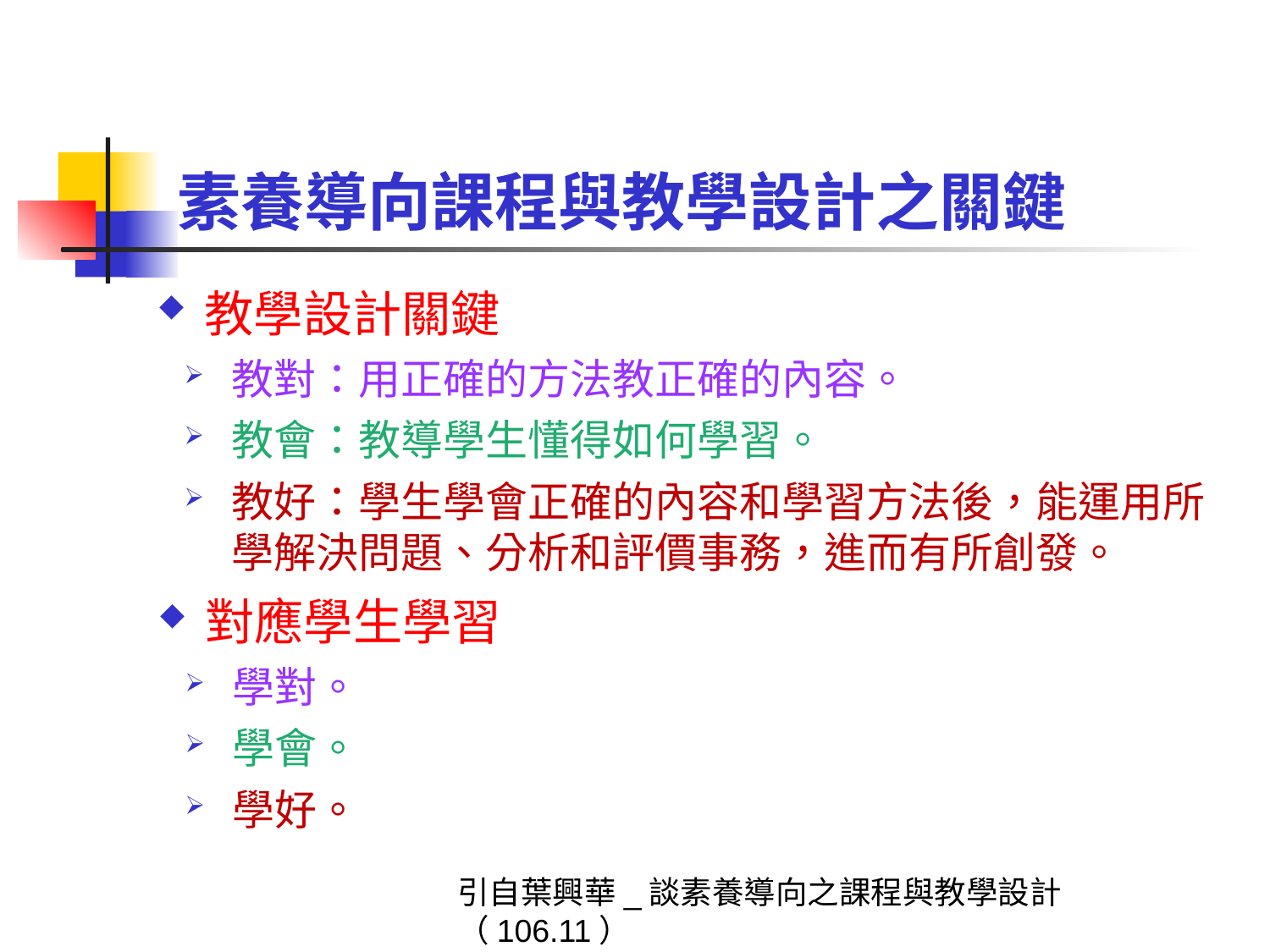

# 素養導向課程與教學設計之關鍵
教學設計關鍵
教對：用正確的方法教正確的內容。
教會：教導學生懂得如何學習。
教好：學生學會正確的內容和學習方法後，能運用所學解決問題、分析和評價事務，進而有所創發。

對應學生學習
學對。
學會。
學好。

引自葉興華_談素養導向之課程與教學設計（106.11）